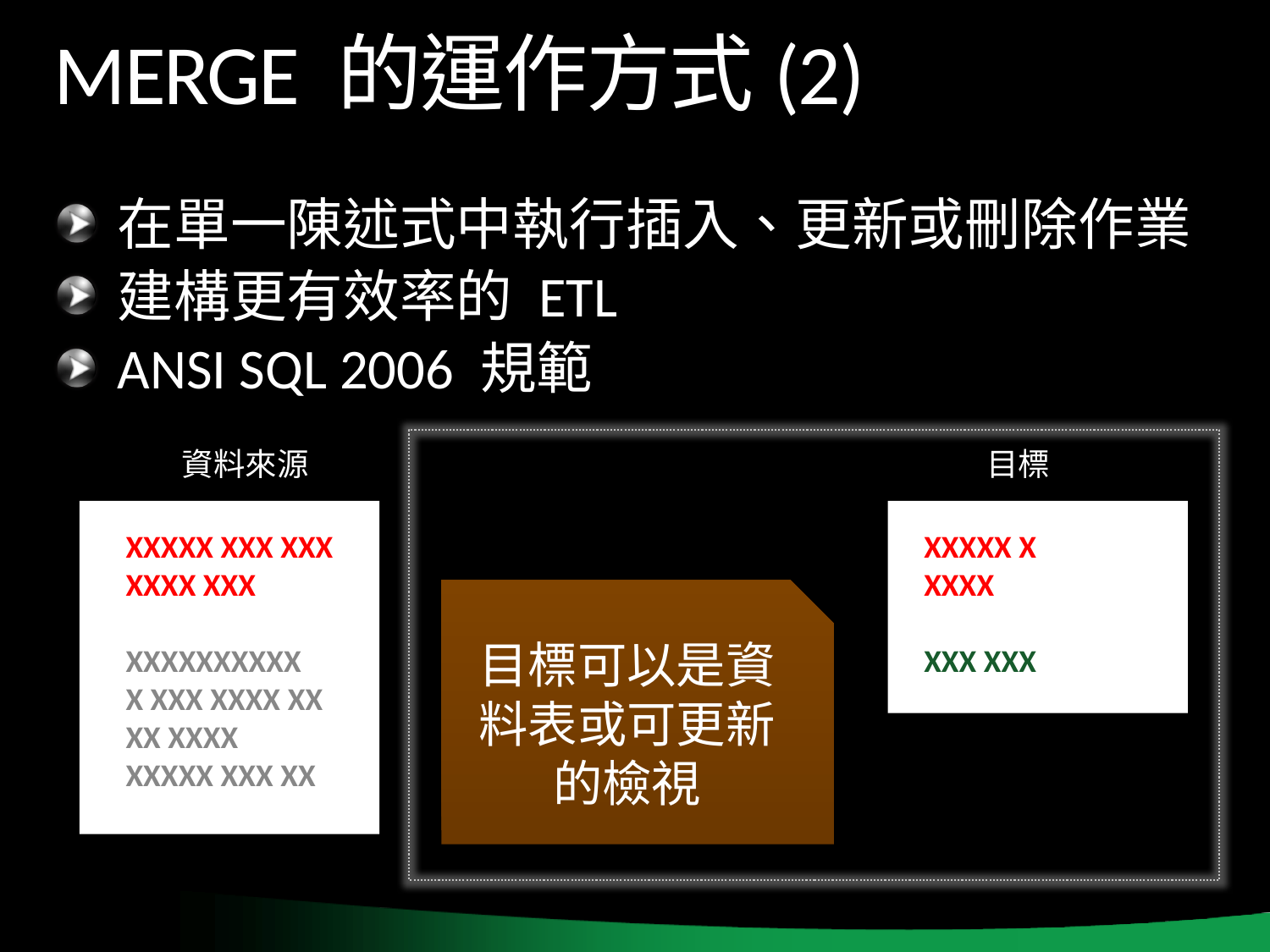

# MERGE 的運作方式(2)
在單一陳述式中執行插入、更新或刪除作業
建構更有效率的 ETL
ANSI SQL 2006 規範

資料來源
目標

XXXXX XXX XXX
XXXX XXX

XXXXXXXXXX
X XXX XXXX XX
XX XXXX
XXXXX XXX XX

XXXXX X
XXXX

XXX XXX

目標可以是資料表或可更新的檢視